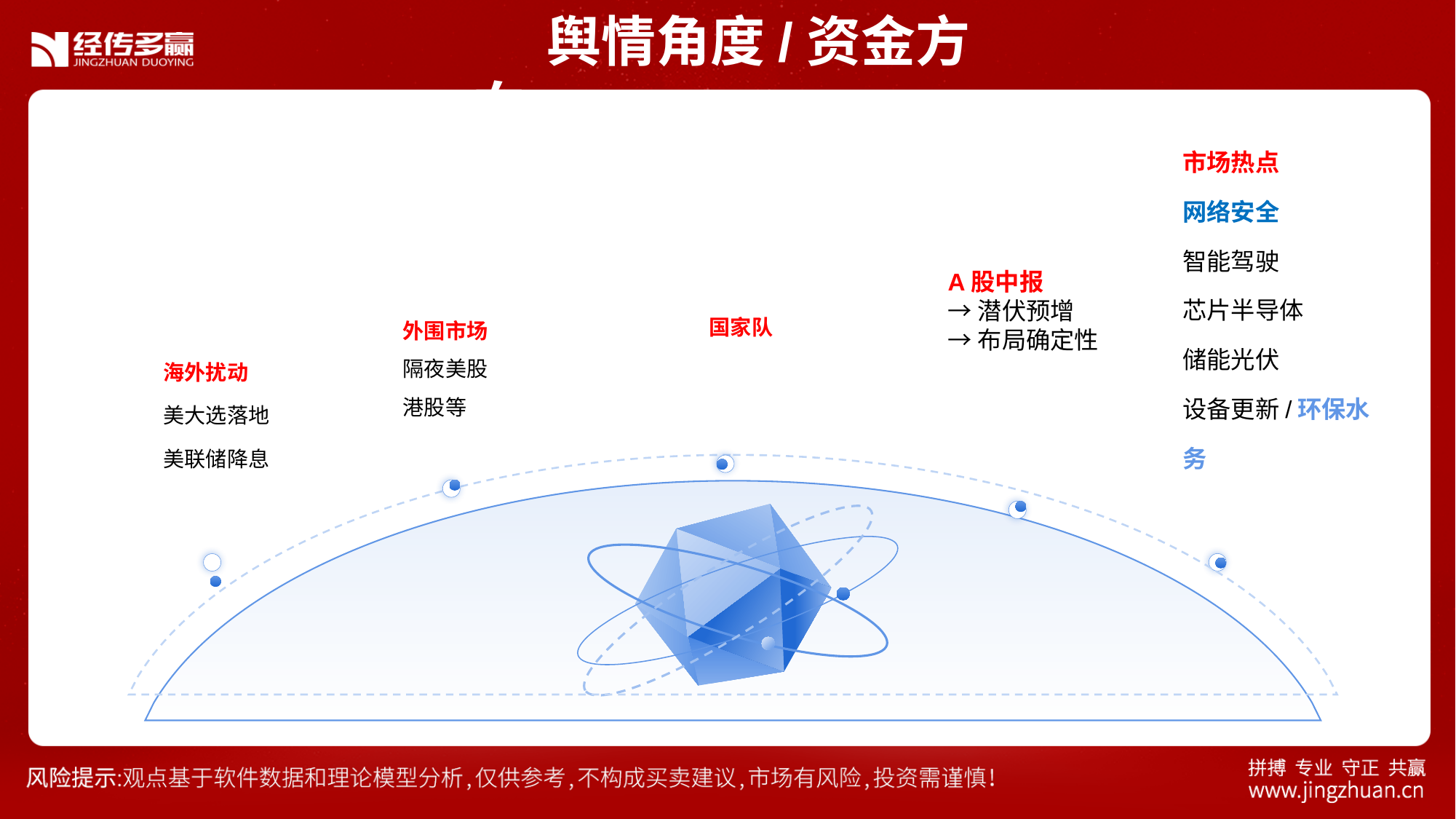

舆情角度/资金方向
A股中报
→潜伏预增
→布局确定性

外围市场
隔夜美股
港股等
国家队

市场热点
网络安全
智能驾驶
芯片半导体
储能光伏
设备更新/环保水务
海外扰动
美大选落地
美联储降息